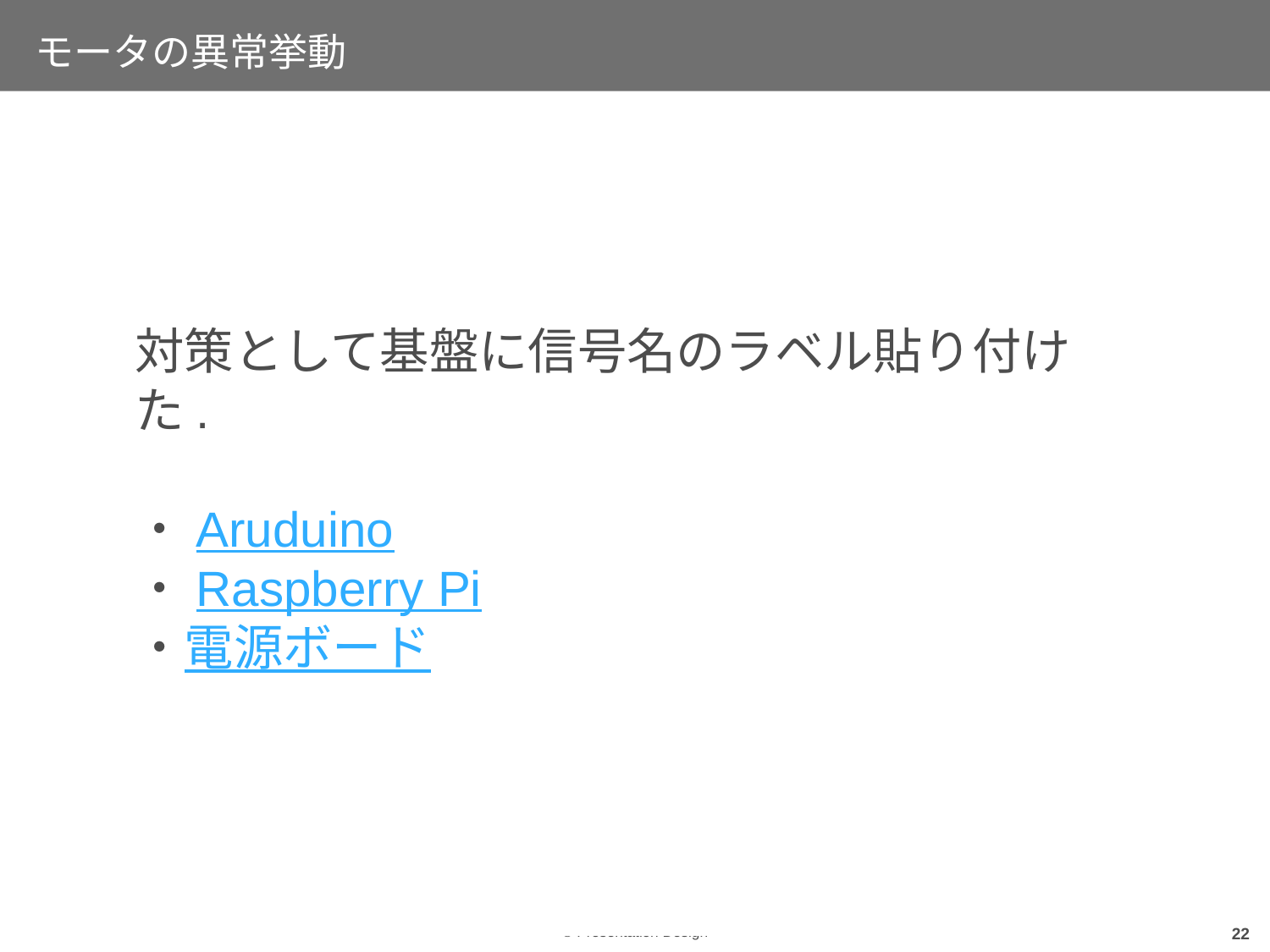

# モータの異常挙動
対策として基盤に信号名のラベル貼り付けた.

・Aruduino
・Raspberry Pi
・電源ボード

22